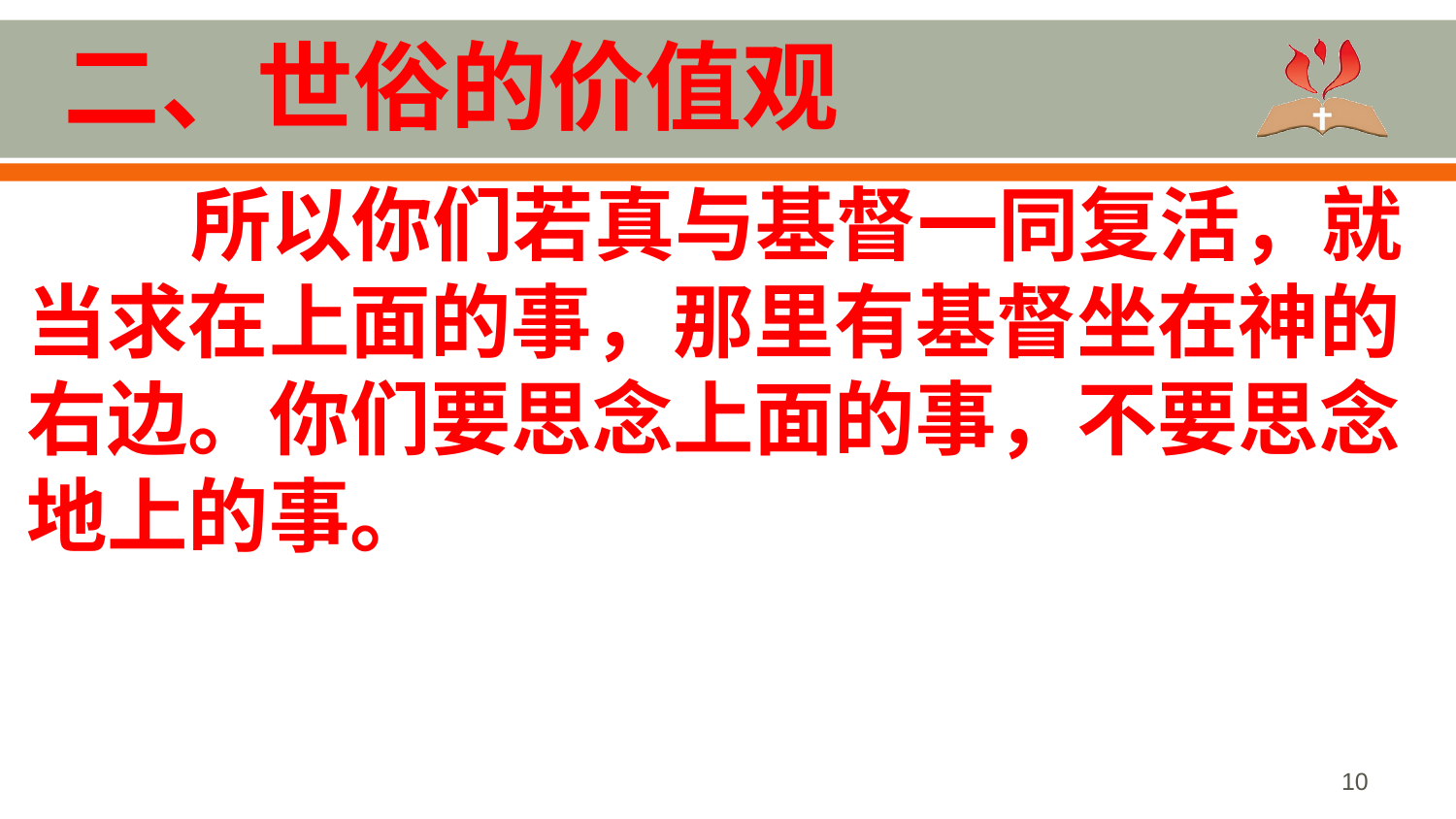

# 二、世俗的价值观
     所以你们若真与基督一同复活，就当求在上面的事，那里有基督坐在神的右边。你们要思念上面的事，不要思念地上的事。

10